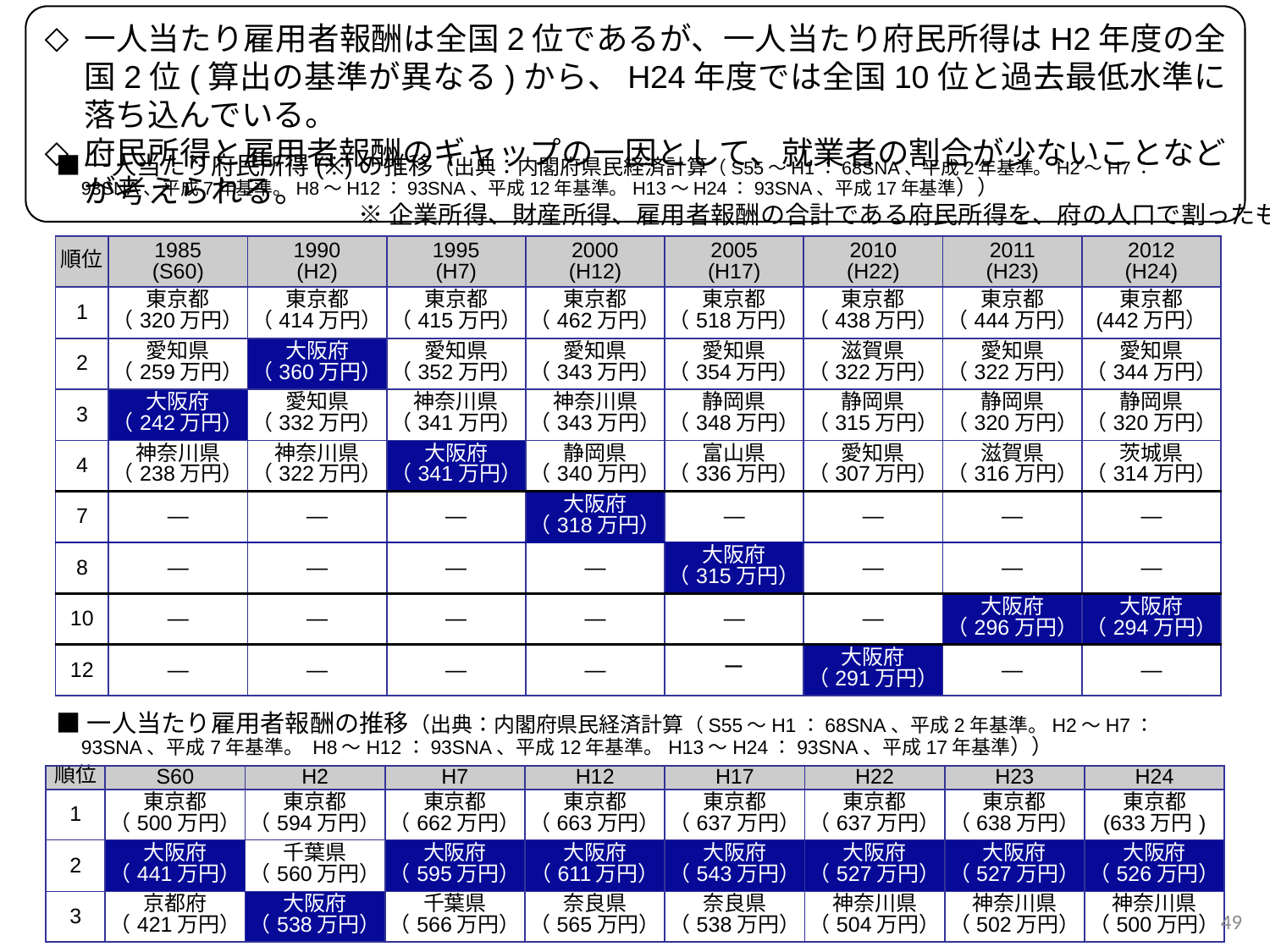

一人当たり雇用者報酬は全国2位であるが、一人当たり府民所得はH2年度の全国2位(算出の基準が異なる)から、H24年度では全国10位と過去最低水準に落ち込んでいる。
府民所得と雇用者報酬のギャップの一因として、就業者の割合が少ないことなどが考えられる。
■一人当たり府民所得(※)の推移（出典：内閣府県民経済計算（S55～H1：68SNA、平成2年基準。H2～H7：93SNA、平成7年基準。H8～H12：93SNA、平成12年基準。H13～H24：93SNA、平成17年基準））
※企業所得、財産所得、雇用者報酬の合計である府民所得を、府の人口で割ったもの
| 順位 | 1985 (S60) | 1990 (H2) | 1995 (H7) | 2000 (H12) | 2005 (H17) | 2010 (H22) | 2011 (H23) | 2012 (H24) |
| --- | --- | --- | --- | --- | --- | --- | --- | --- |
| 1 | 東京都 （320万円） | 東京都 （414万円） | 東京都 （415万円） | 東京都 （462万円） | 東京都 （518万円） | 東京都 （438万円） | 東京都 （444万円） | 東京都 (442万円） |
| 2 | 愛知県 （259万円） | 大阪府 （360万円） | 愛知県 （352万円） | 愛知県 （343万円） | 愛知県 （354万円） | 滋賀県 （322万円） | 愛知県 （322万円） | 愛知県 （344万円） |
| 3 | 大阪府 （242万円） | 愛知県 （332万円） | 神奈川県 （341万円） | 神奈川県 （343万円） | 静岡県 （348万円） | 静岡県 （315万円） | 静岡県 （320万円） | 静岡県 （320万円） |
| 4 | 神奈川県 （238万円） | 神奈川県 （322万円） | 大阪府 （341万円） | 静岡県 （340万円） | 富山県 （336万円） | 愛知県 （307万円） | 滋賀県 （316万円） | 茨城県 （314万円） |
| 7 | ― | ― | ― | 大阪府 （318万円） | ― | ― | ― | ― |
| 8 | ― | ― | ― | ― | 大阪府 （315万円） | ― | ― | ― |
| 10 | ― | ― | ― | ― | ― | ― | 大阪府 （296万円） | 大阪府 （294万円） |
| 12 | ― | ― | ― | ― | ー | 大阪府 （291万円） | ― | ― |
■一人当たり雇用者報酬の推移（出典：内閣府県民経済計算（S55～H1：68SNA、平成2年基準。H2～H7：93SNA、平成7年基準。 H8～H12：93SNA、平成12年基準。H13～H24：93SNA、平成17年基準））
| 順位 | S60 | H2 | H7 | H12 | H17 | H22 | H23 | H24 |
| --- | --- | --- | --- | --- | --- | --- | --- | --- |
| 1 | 東京都 （500万円） | 東京都 （594万円） | 東京都 （662万円） | 東京都 （663万円） | 東京都 （637万円） | 東京都 （637万円） | 東京都 （638万円） | 東京都 (633万円) |
| 2 | 大阪府 （441万円） | 千葉県 （560万円） | 大阪府 （595万円） | 大阪府 （611万円） | 大阪府 （543万円） | 大阪府 （527万円） | 大阪府 （527万円） | 大阪府 （526万円） |
| 3 | 京都府 （421万円） | 大阪府 （538万円） | 千葉県 （566万円） | 奈良県 （565万円） | 奈良県 （538万円） | 神奈川県 （504万円） | 神奈川県 （502万円） | 神奈川県 （500万円） |
49